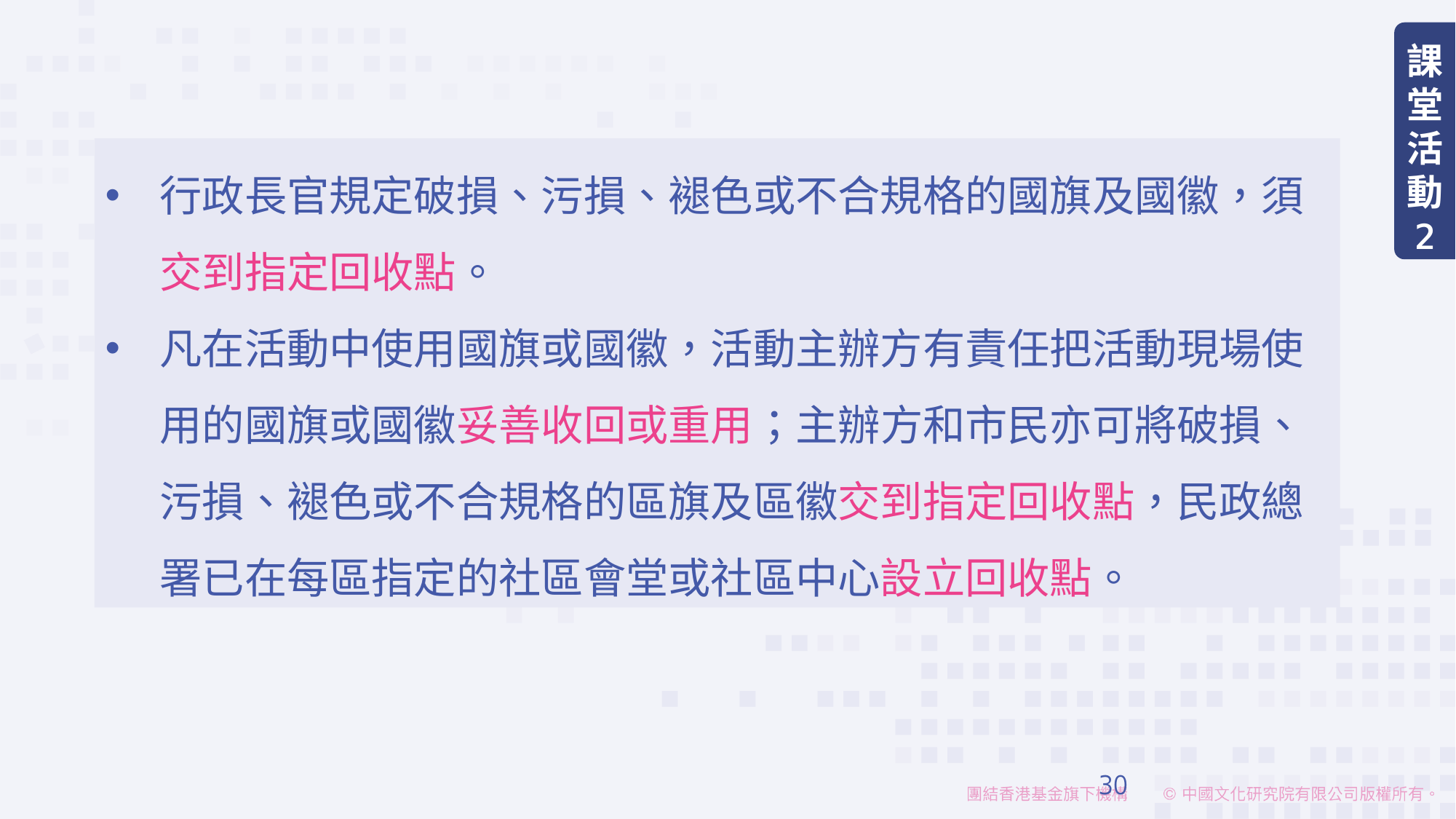

課堂活動
2

行政長官規定破損、污損、褪色或不合規格的國旗及國徽，須交到指定回收點。
凡在活動中使用國旗或國徽，活動主辦方有責任把活動現場使用的國旗或國徽妥善收回或重用；主辦方和市民亦可將破損、污損、褪色或不合規格的區旗及區徽交到指定回收點，民政總署已在每區指定的社區會堂或社區中心設立回收點。
30